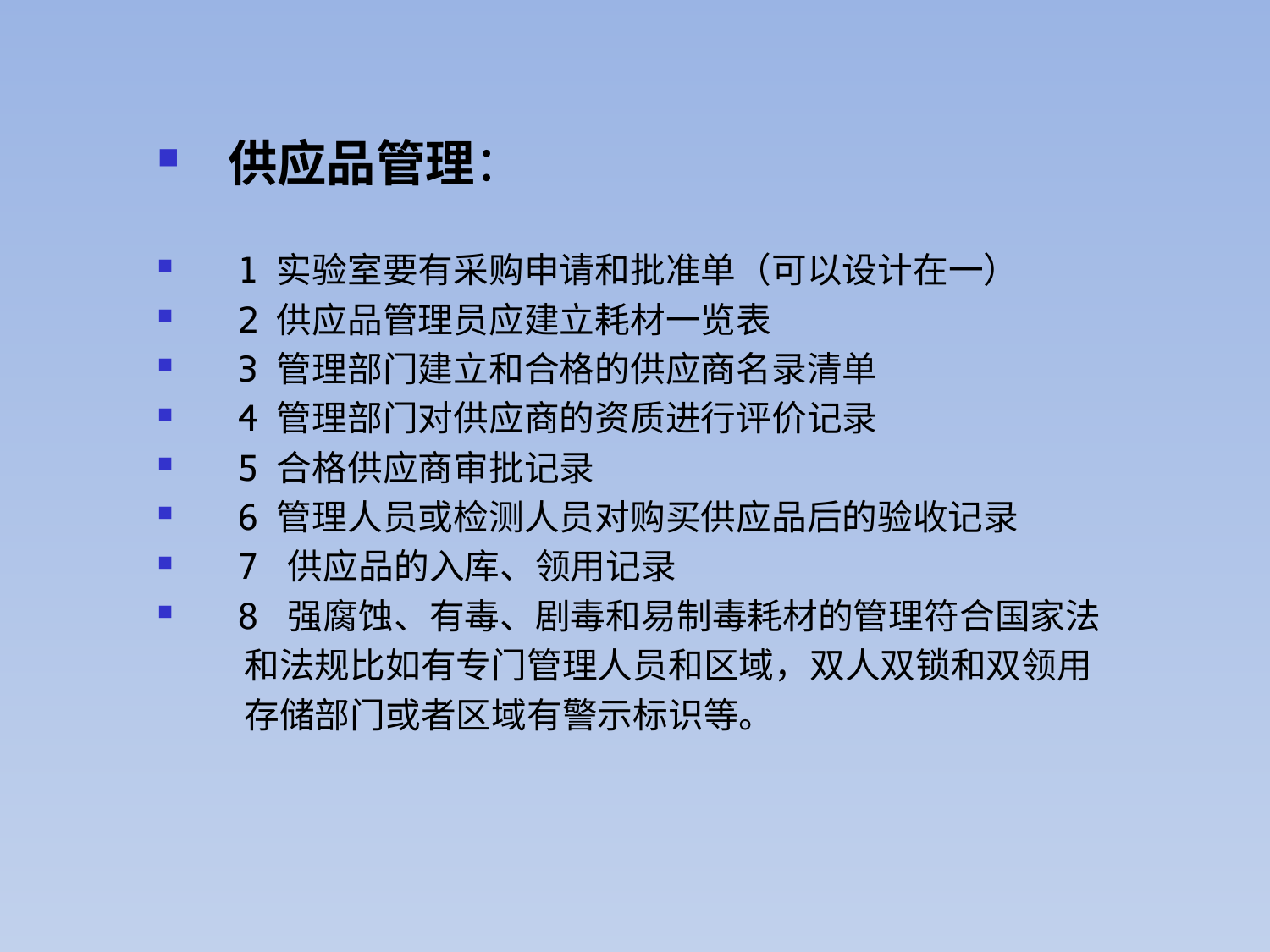

供应品管理：

   1 实验室要有采购申请和批准单（可以设计在一）
   2 供应品管理员应建立耗材一览表
   3 管理部门建立和合格的供应商名录清单
   4 管理部门对供应商的资质进行评价记录
   5 合格供应商审批记录
   6 管理人员或检测人员对购买供应品后的验收记录
   7  供应品的入库、领用记录
   8  强腐蚀、有毒、剧毒和易制毒耗材的管理符合国家法
          和法规比如有专门管理人员和区域，双人双锁和双领用
          存储部门或者区域有警示标识等。